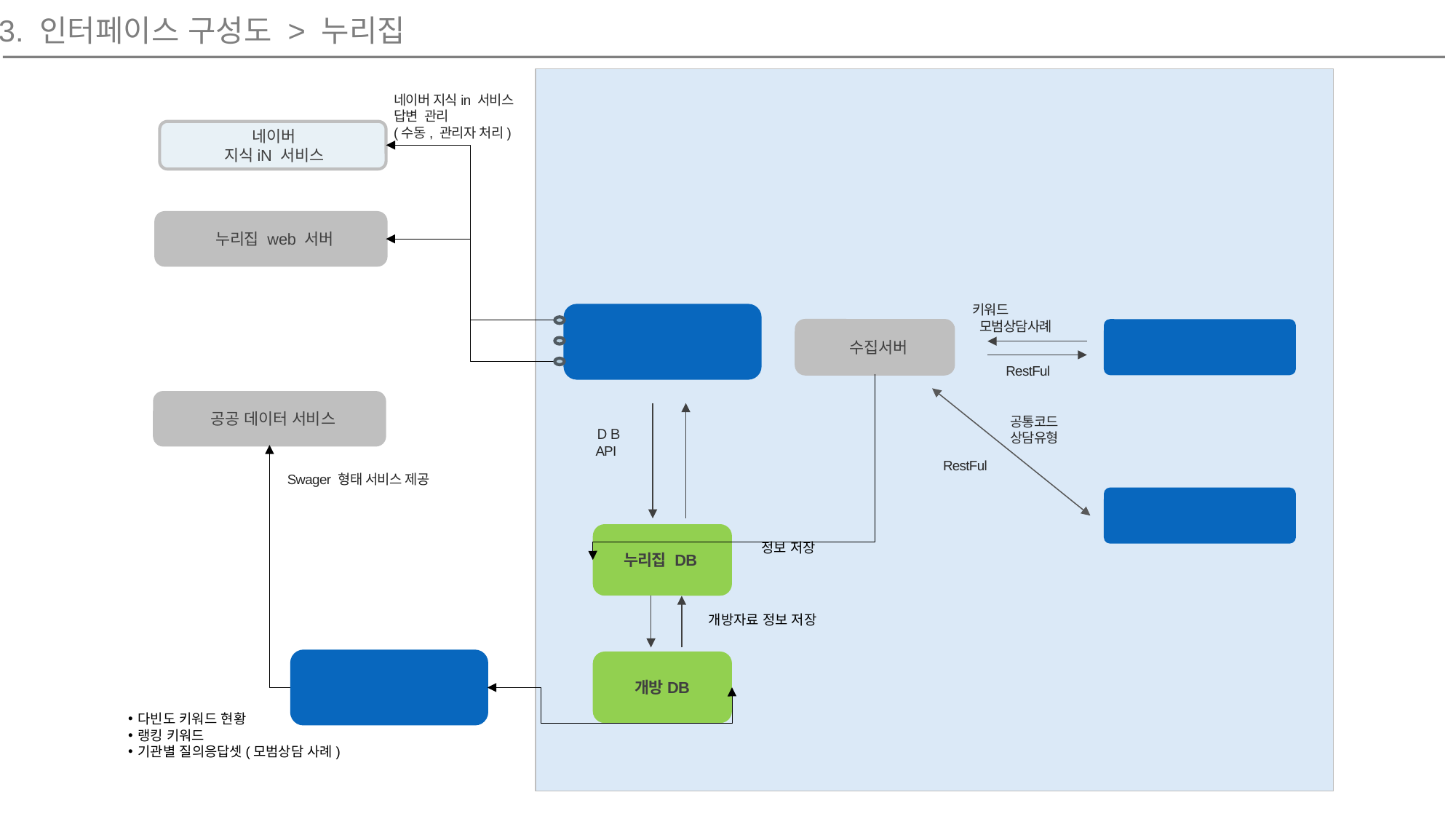

3. 인터페이스 구성도 > 누리집
민간클라우드
네이버 지식in 서비스
답변  관리
(수동, 관리자 처리)
네이버
지식iN 서비스
누리집 web 서버
키워드
 모범상담사례
누리집
WAS 서버

AI 어드바이저
수집서버

RestFul
공공 데이터 서비스
공통코드
상담유형
ＤＢ
API
RestFul
Swager 형태 서비스 제공
통합 관리
누리집 DB
정보 저장
개방자료 정보 저장
Open-API
서버
개방DB
다빈도 키워드 현황
랭킹 키워드
기관별 질의응답셋(모범상담 사례)